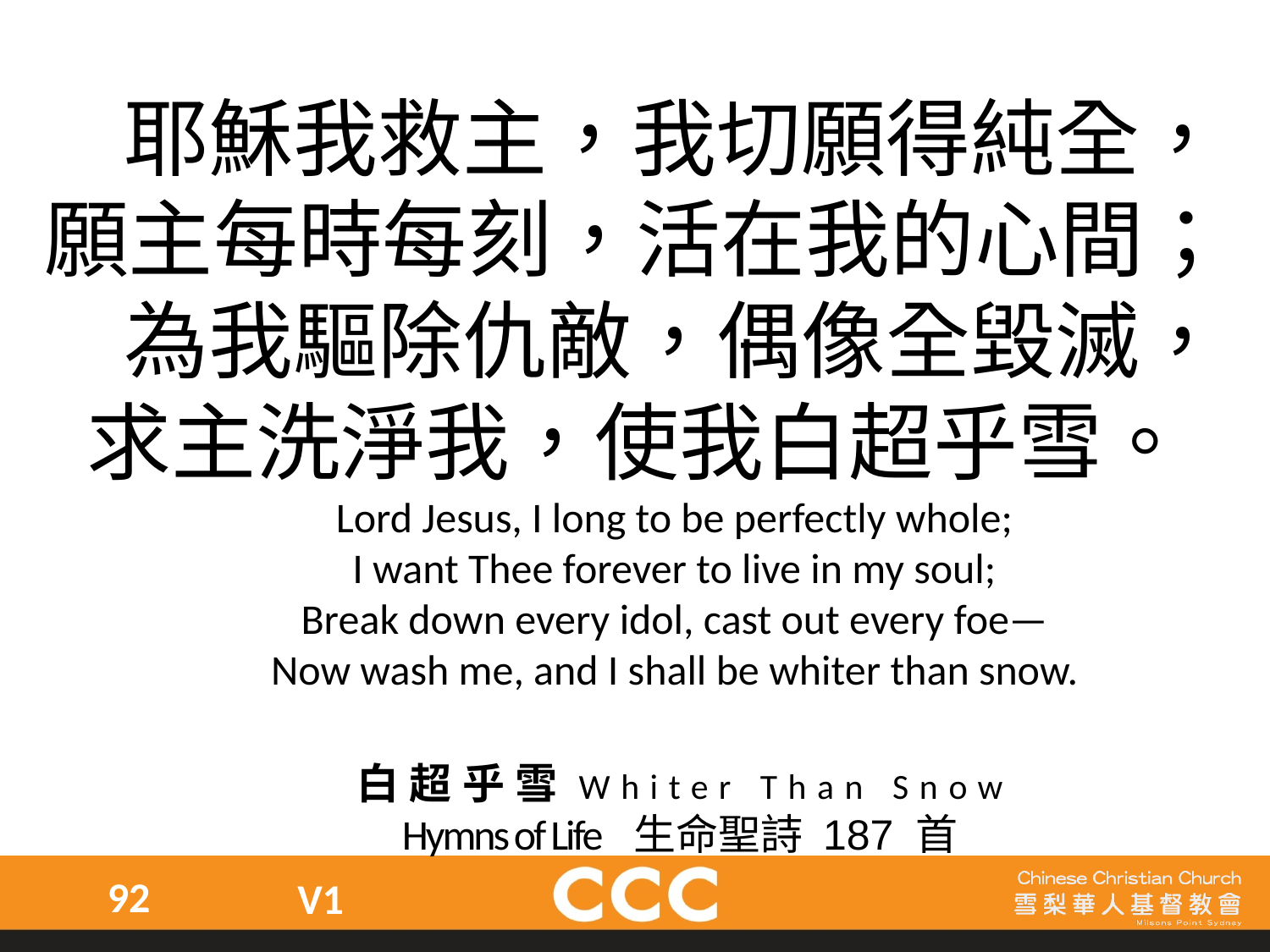

耶穌我救主，我切願得純全，願主每時每刻，活在我的心間；
為我驅除仇敵，偶像全毀滅，求主洗淨我，使我白超乎雪。
Lord Jesus, I long to be perfectly whole;
I want Thee forever to live in my soul;
Break down every idol, cast out every foe—
Now wash me, and I shall be whiter than snow.
白超乎雪Whiter Than Snow
Hymns of Life   生命聖詩 187 首
92
V1